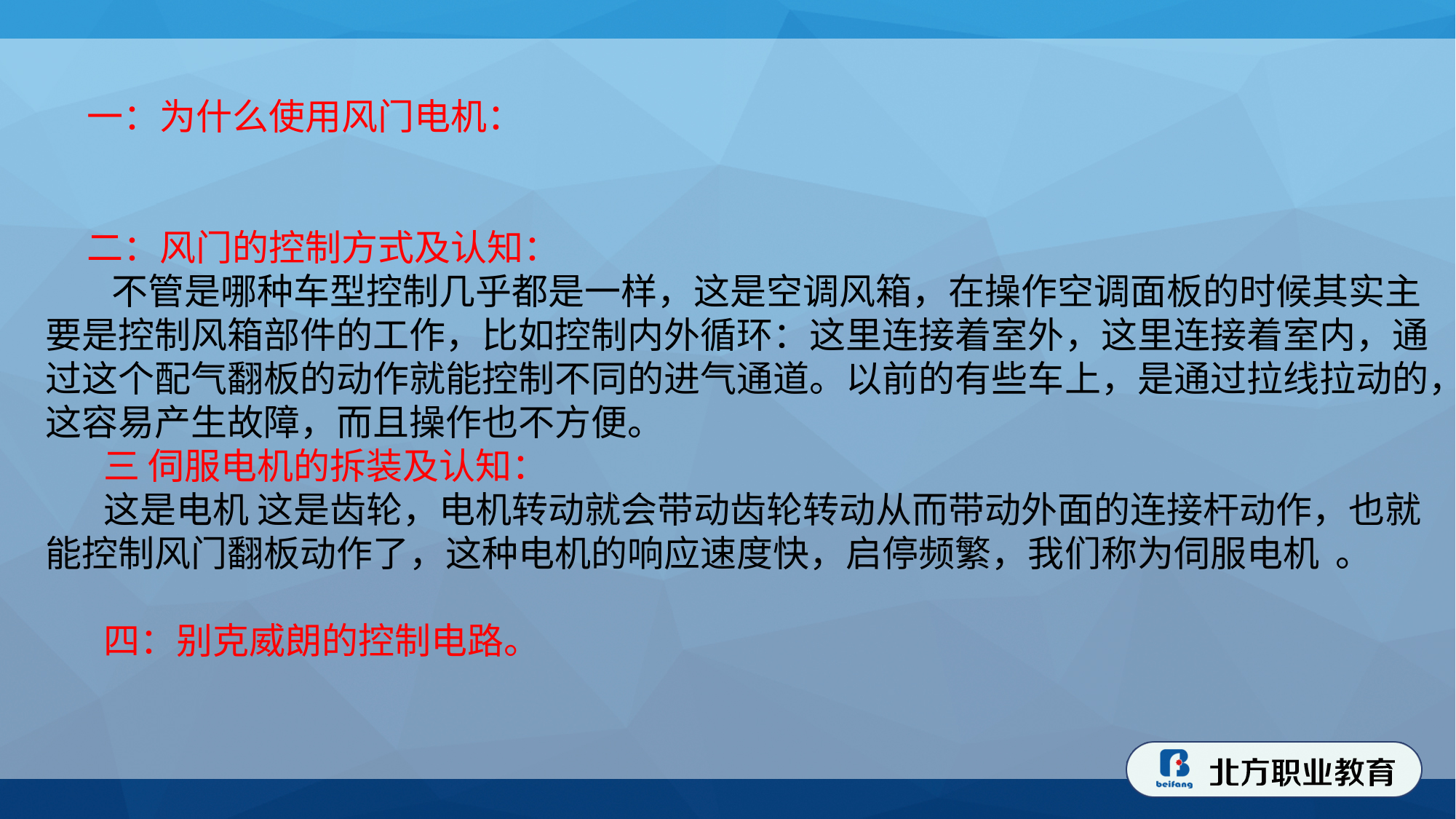

一：为什么使用风门电机：

    二：风门的控制方式及认知：
       不管是哪种车型控制几乎都是一样，这是空调风箱，在操作空调面板的时候其实主要是控制风箱部件的工作，比如控制内外循环：这里连接着室外，这里连接着室内，通过这个配气翻板的动作就能控制不同的进气通道。以前的有些车上，是通过拉线拉动的，这容易产生故障，而且操作也不方便。
      三 伺服电机的拆装及认知：
      这是电机 这是齿轮，电机转动就会带动齿轮转动从而带动外面的连接杆动作，也就能控制风门翻板动作了，这种电机的响应速度快，启停频繁，我们称为伺服电机  。

      四：别克威朗的控制电路。